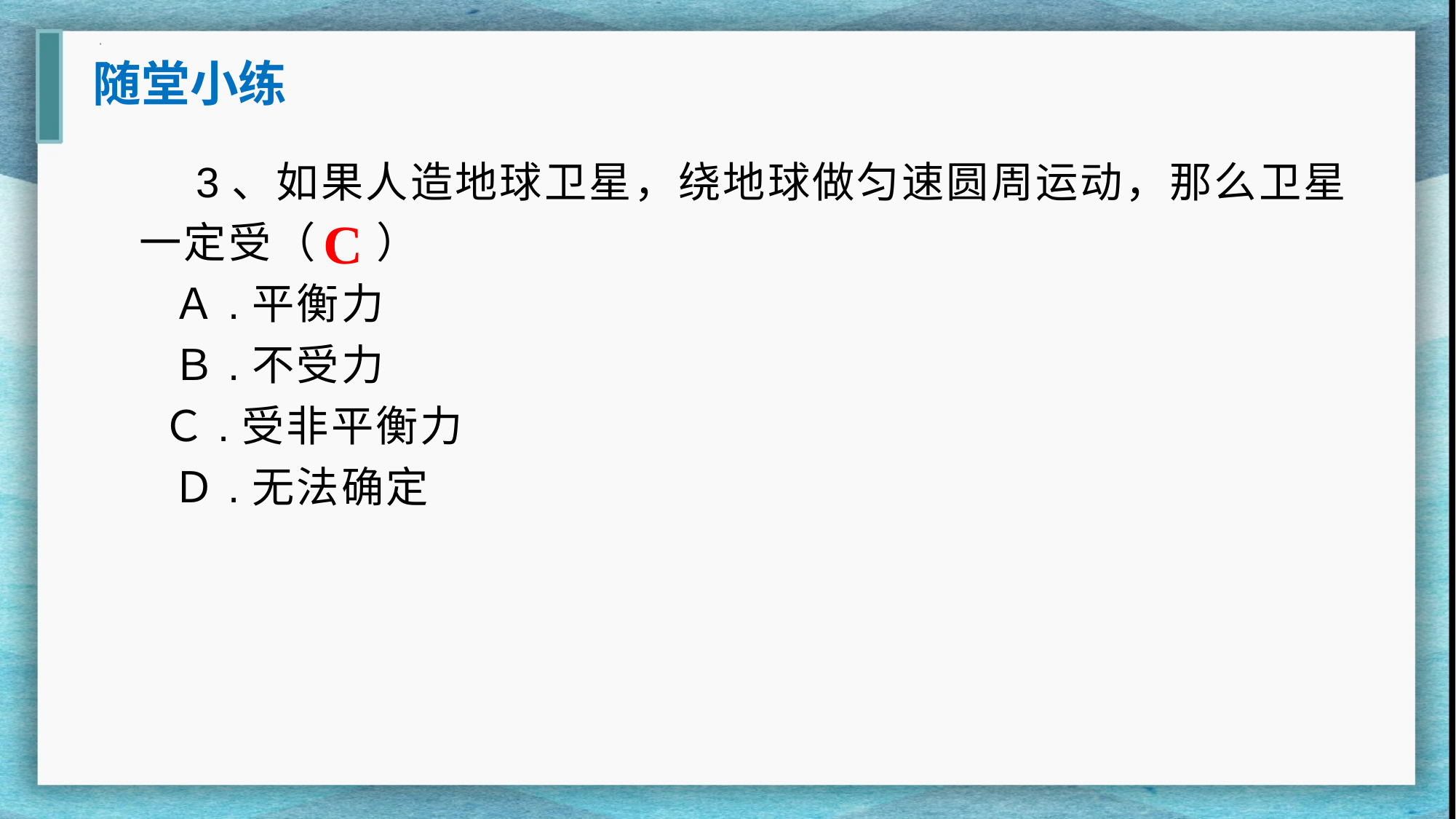

随堂小练
    3、如果人造地球卫星，绕地球做匀速圆周运动，那么卫星一定受（     ）
  Ａ.平衡力
  Ｂ.不受力
  Ｃ.受非平衡力
  Ｄ.无法确定

C